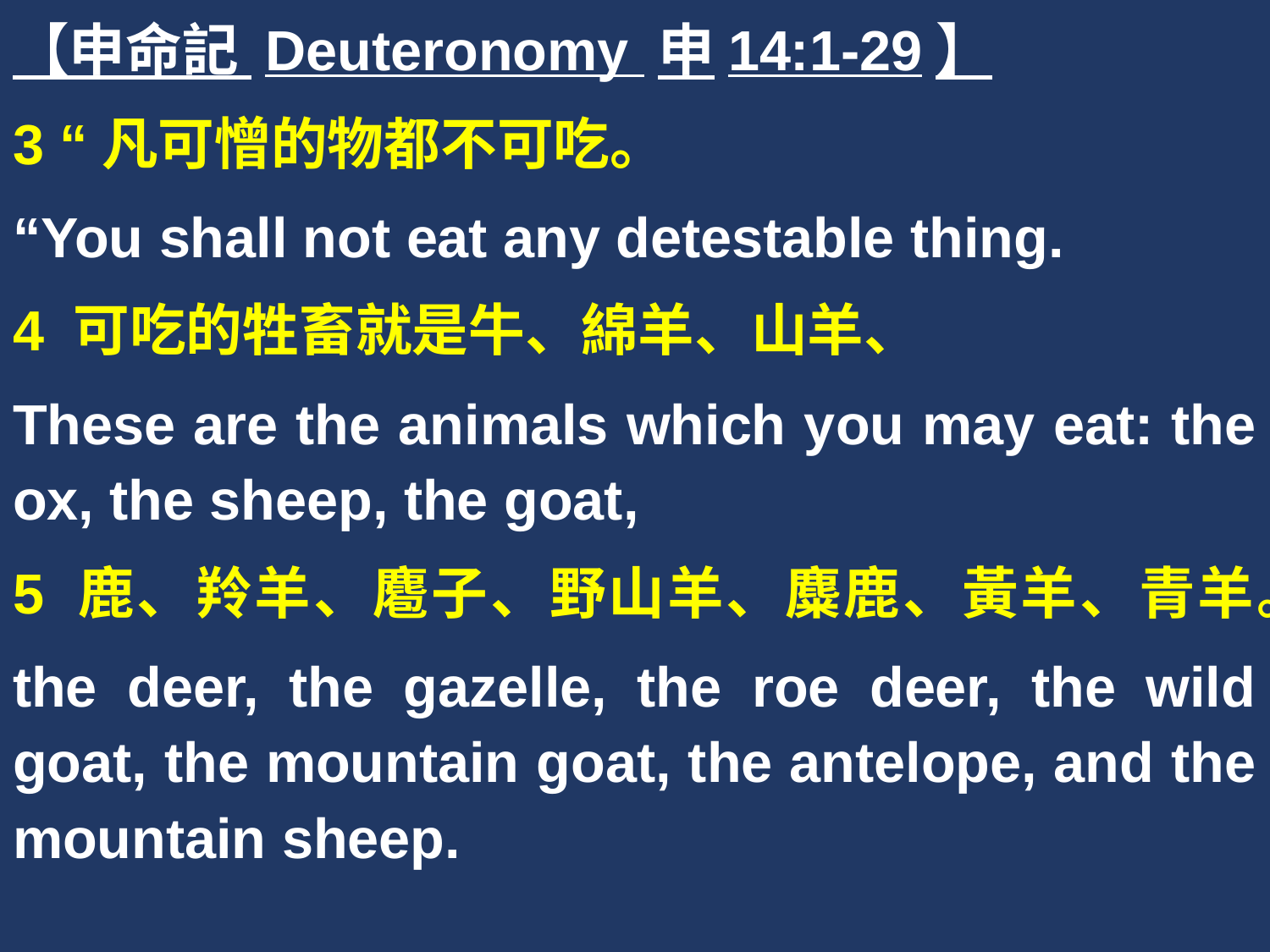

【申命記 Deuteronomy 申14:1-29】
3 “凡可憎的物都不可吃。
“You shall not eat any detestable thing.
4 可吃的牲畜就是牛、綿羊、山羊、
These are the animals which you may eat: the ox, the sheep, the goat,
5 鹿、羚羊、麅子、野山羊、麋鹿、黃羊、青羊。
the deer, the gazelle, the roe deer, the wild goat, the mountain goat, the antelope, and the mountain sheep.